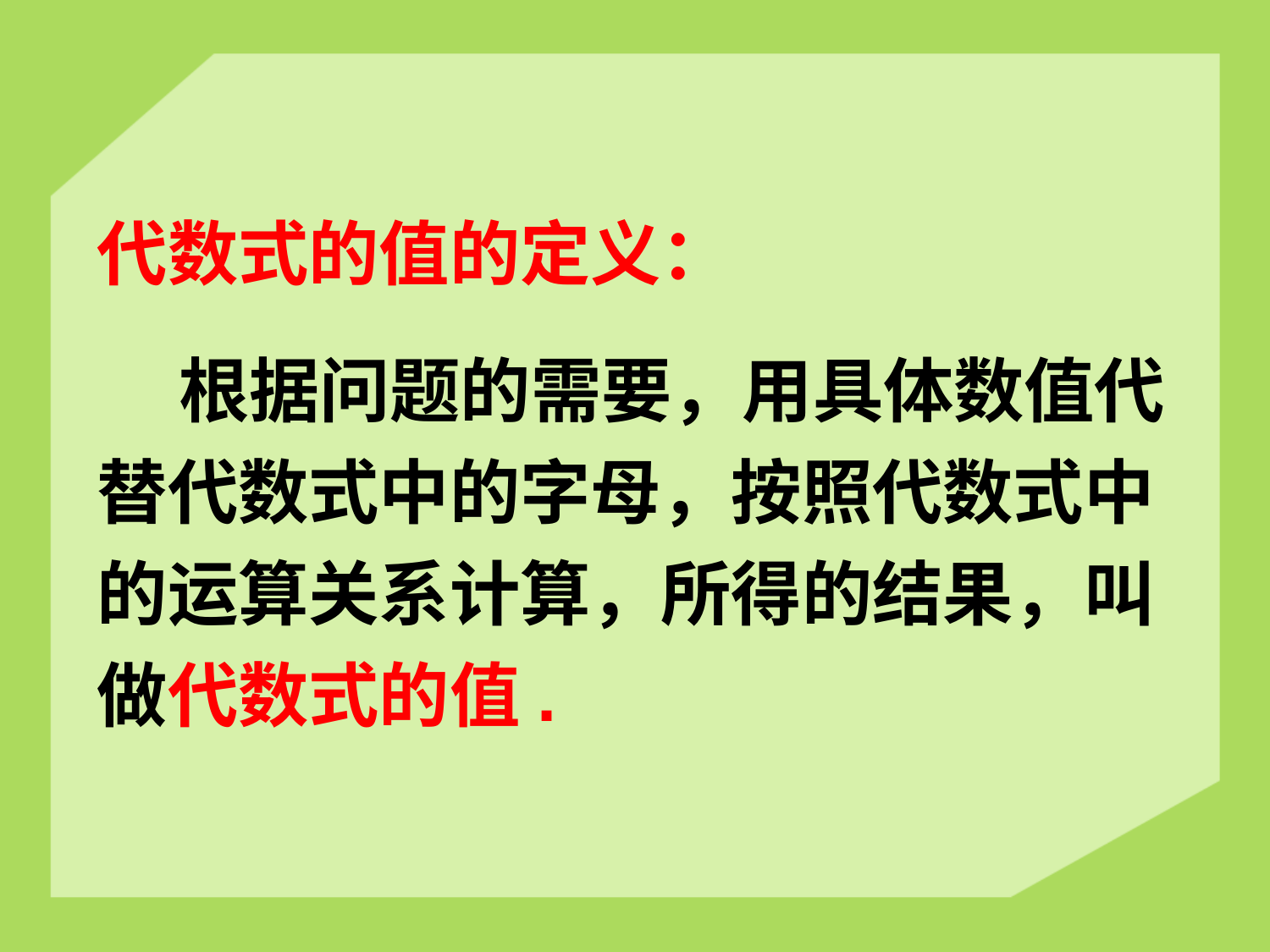

代数式的值的定义：
    根据问题的需要，用具体数值代替代数式中的字母，按照代数式中的运算关系计算，所得的结果，叫做代数式的值.